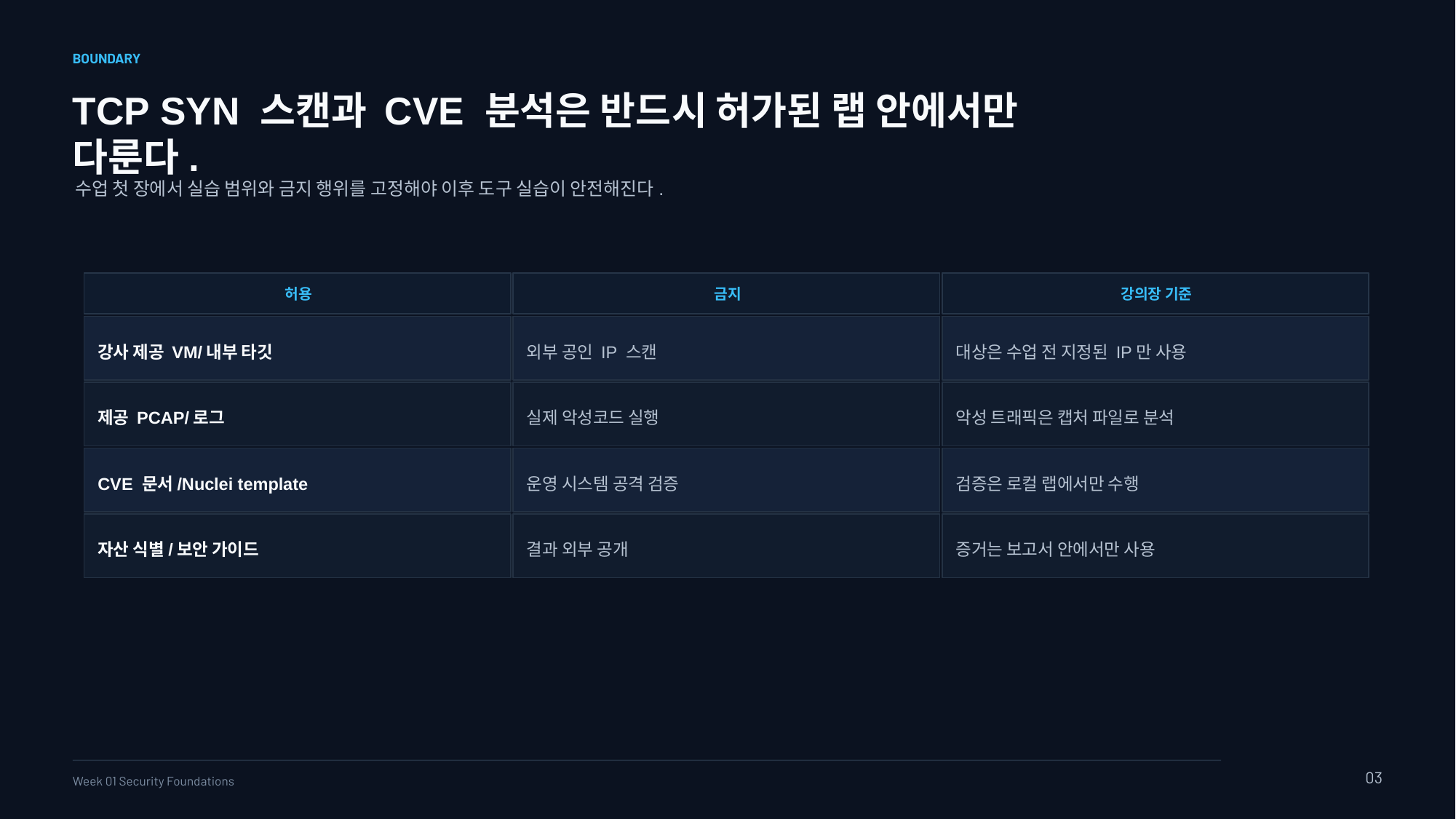

BOUNDARY
TCP SYN 스캔과 CVE 분석은 반드시 허가된 랩 안에서만 다룬다.
수업 첫 장에서 실습 범위와 금지 행위를 고정해야 이후 도구 실습이 안전해진다.

허용
금지
강의장 기준

강사 제공 VM/내부 타깃
외부 공인 IP 스캔
대상은 수업 전 지정된 IP만 사용

제공 PCAP/로그
실제 악성코드 실행
악성 트래픽은 캡처 파일로 분석

CVE 문서/Nuclei template
운영 시스템 공격 검증
검증은 로컬 랩에서만 수행

자산 식별/보안 가이드
결과 외부 공개
증거는 보고서 안에서만 사용

03
Week 01 Security Foundations